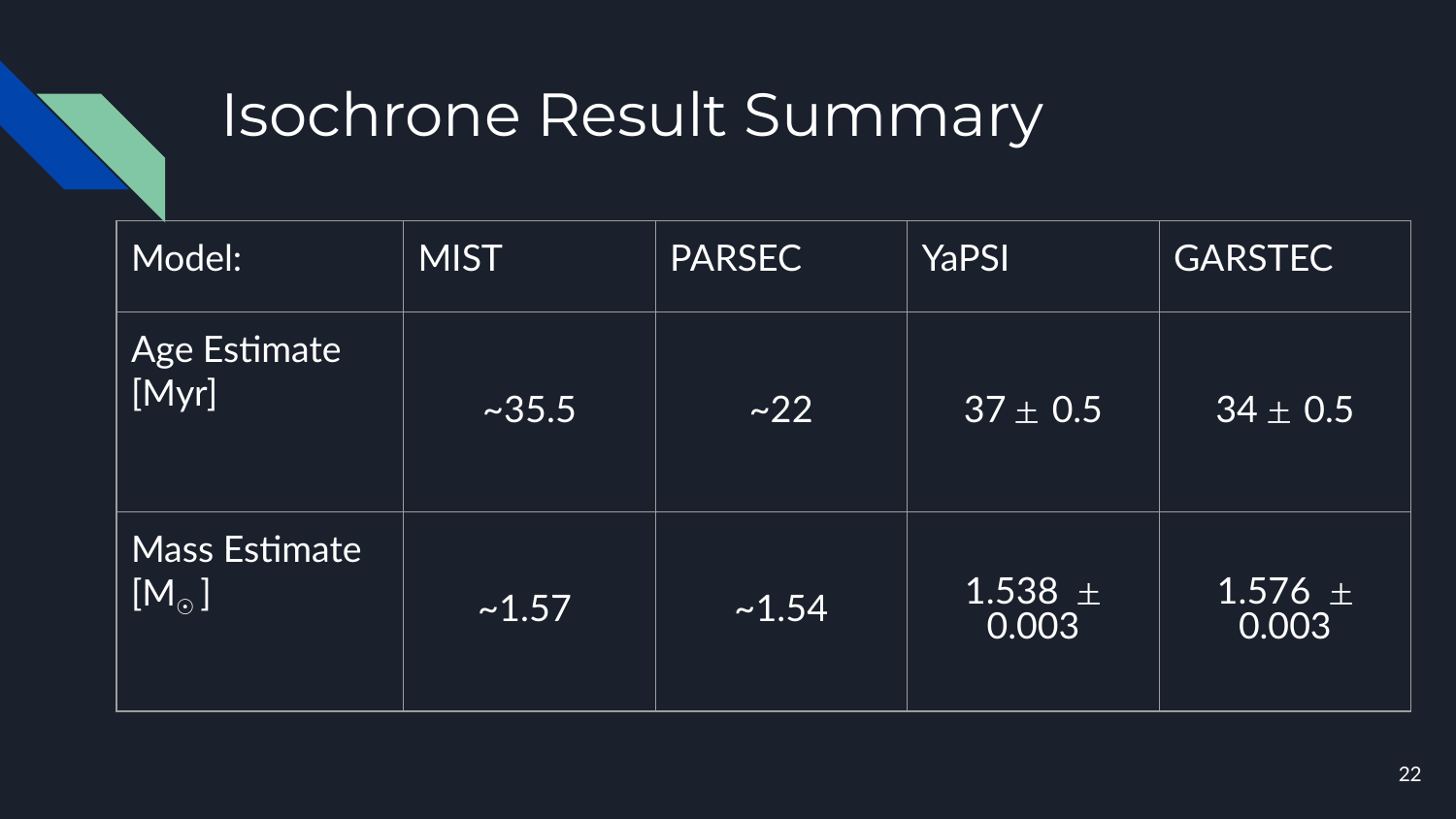

# Isochrone Result Summary
| Model: | MIST | PARSEC | YaPSI | GARSTEC |
| --- | --- | --- | --- | --- |
| Age Estimate [Myr] | ~35.5 | ~22 | 37土 0.5 | 34土 0.5 |
| Mass Estimate [M☉ ] | ~1.57 | ~1.54 | 1.538 土 0.003 | 1.576 土 0.003 |
22